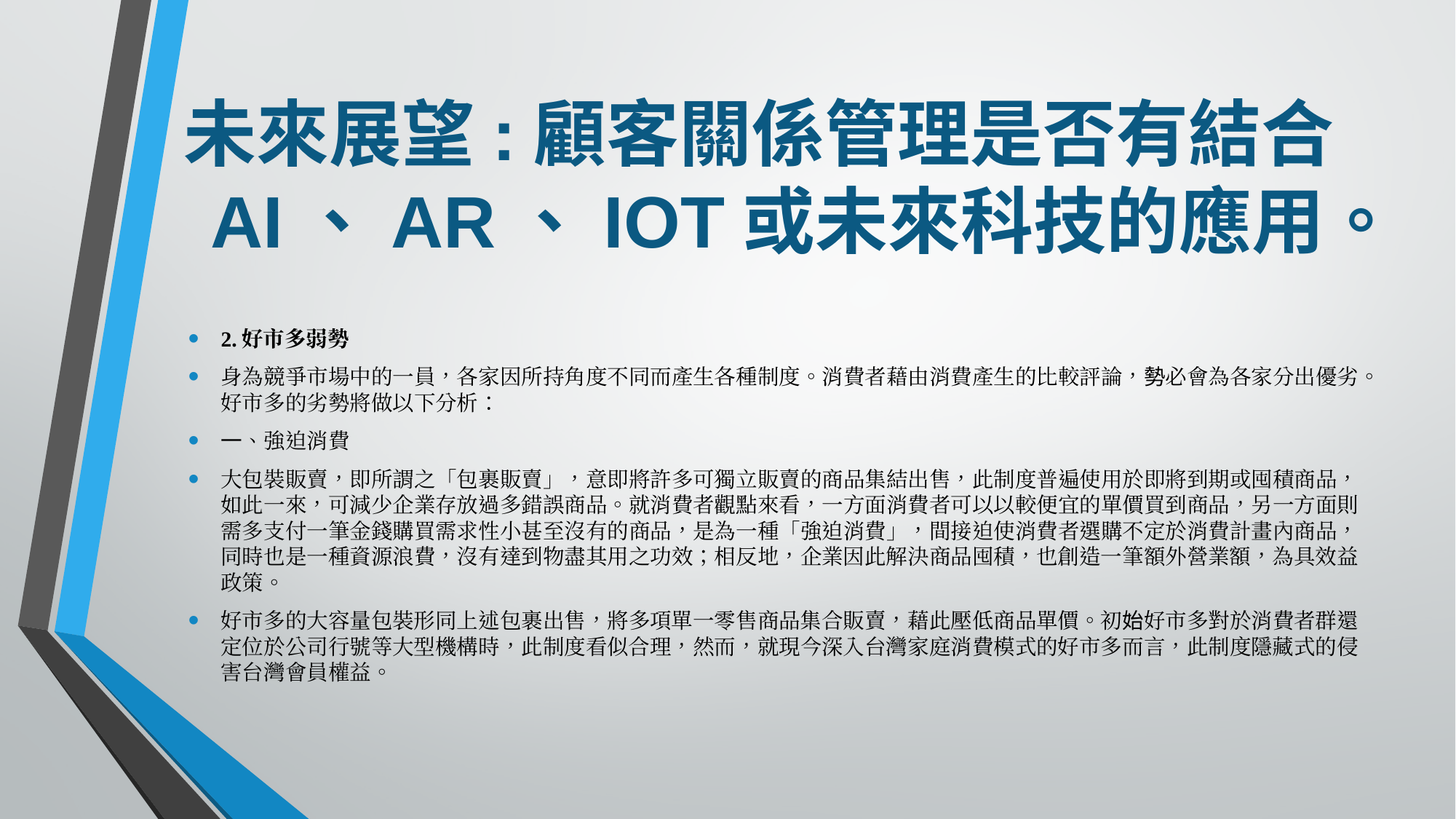

未來展望:顧客關係管理是否有結合AI、AR、IOT或未來科技的應用。
2.好市多弱勢
身為競爭市場中的一員，各家因所持角度不同而產生各種制度。消費者藉由消費產生的比較評論，勢必會為各家分出優劣。好市多的劣勢將做以下分析：
一、強迫消費
大包裝販賣，即所謂之「包裹販賣」，意即將許多可獨立販賣的商品集結出售，此制度普遍使用於即將到期或囤積商品，如此一來，可減少企業存放過多錯誤商品。就消費者觀點來看，一方面消費者可以以較便宜的單價買到商品，另一方面則需多支付一筆金錢購買需求性小甚至沒有的商品，是為一種「強迫消費」，間接迫使消費者選購不定於消費計畫內商品，同時也是一種資源浪費，沒有達到物盡其用之功效；相反地，企業因此解決商品囤積，也創造一筆額外營業額，為具效益政策。
好市多的大容量包裝形同上述包裹出售，將多項單一零售商品集合販賣，藉此壓低商品單價。初始好市多對於消費者群還定位於公司行號等大型機構時，此制度看似合理，然而，就現今深入台灣家庭消費模式的好市多而言，此制度隱藏式的侵害台灣會員權益。